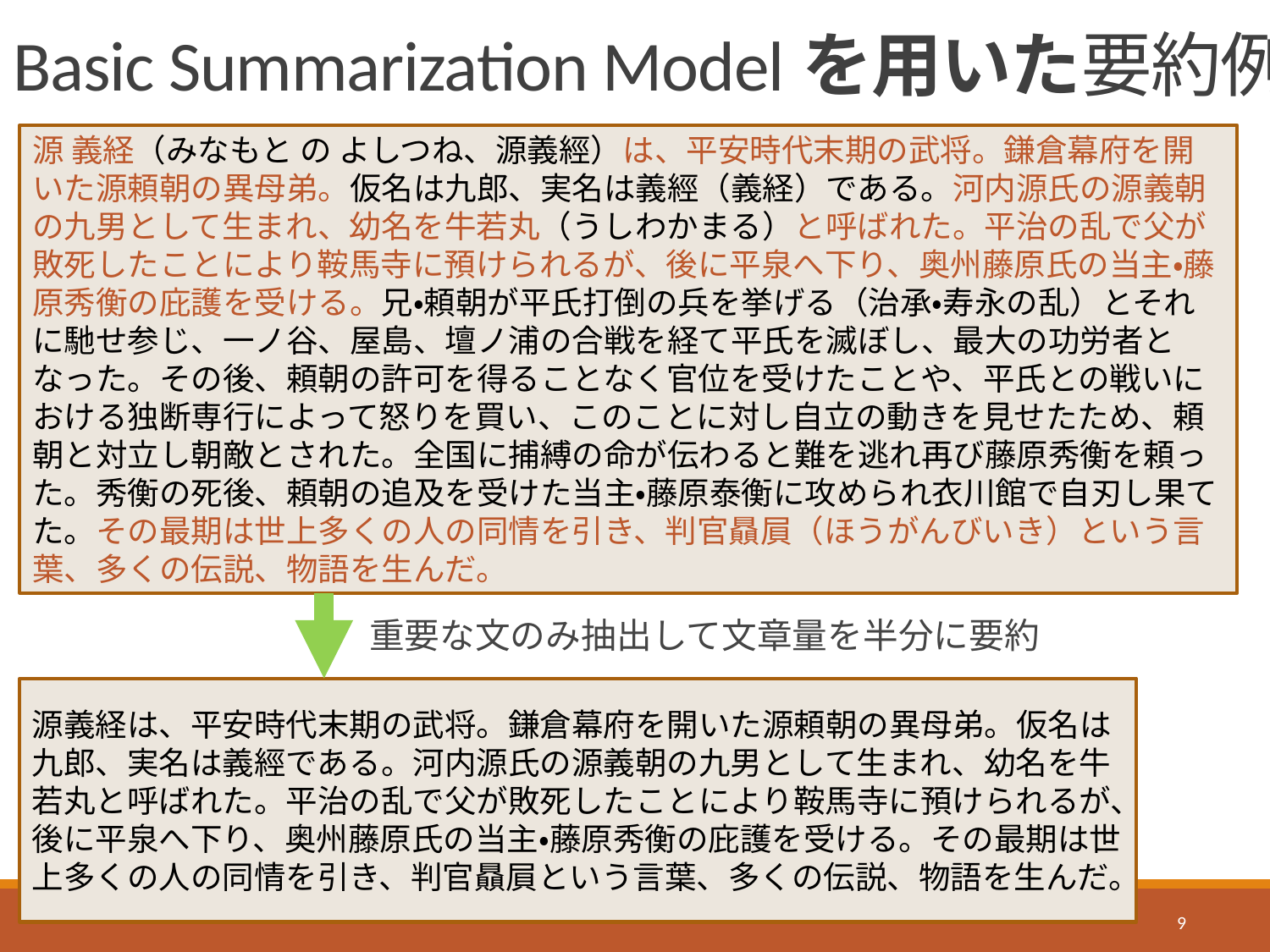

# Basic Summarization Modelを用いた要約例
源 義経（みなもと の よしつね、源義經）は、平安時代末期の武将。鎌倉幕府を開いた源頼朝の異母弟。仮名は九郎、実名は義經（義経）である。河内源氏の源義朝の九男として生まれ、幼名を牛若丸（うしわかまる）と呼ばれた。平治の乱で父が敗死したことにより鞍馬寺に預けられるが、後に平泉へ下り、奥州藤原氏の当主・藤原秀衡の庇護を受ける。兄・頼朝が平氏打倒の兵を挙げる（治承・寿永の乱）とそれに馳せ参じ、一ノ谷、屋島、壇ノ浦の合戦を経て平氏を滅ぼし、最大の功労者となった。その後、頼朝の許可を得ることなく官位を受けたことや、平氏との戦いにおける独断専行によって怒りを買い、このことに対し自立の動きを見せたため、頼朝と対立し朝敵とされた。全国に捕縛の命が伝わると難を逃れ再び藤原秀衡を頼った。秀衡の死後、頼朝の追及を受けた当主・藤原泰衡に攻められ衣川館で自刃し果てた。その最期は世上多くの人の同情を引き、判官贔屓（ほうがんびいき）という言葉、多くの伝説、物語を生んだ。
重要な文のみ抽出して文章量を半分に要約
源義経は、平安時代末期の武将。鎌倉幕府を開いた源頼朝の異母弟。仮名は九郎、実名は義經である。河内源氏の源義朝の九男として生まれ、幼名を牛若丸と呼ばれた。平治の乱で父が敗死したことにより鞍馬寺に預けられるが、後に平泉へ下り、奥州藤原氏の当主・藤原秀衡の庇護を受ける。その最期は世上多くの人の同情を引き、判官贔屓という言葉、多くの伝説、物語を生んだ。

9